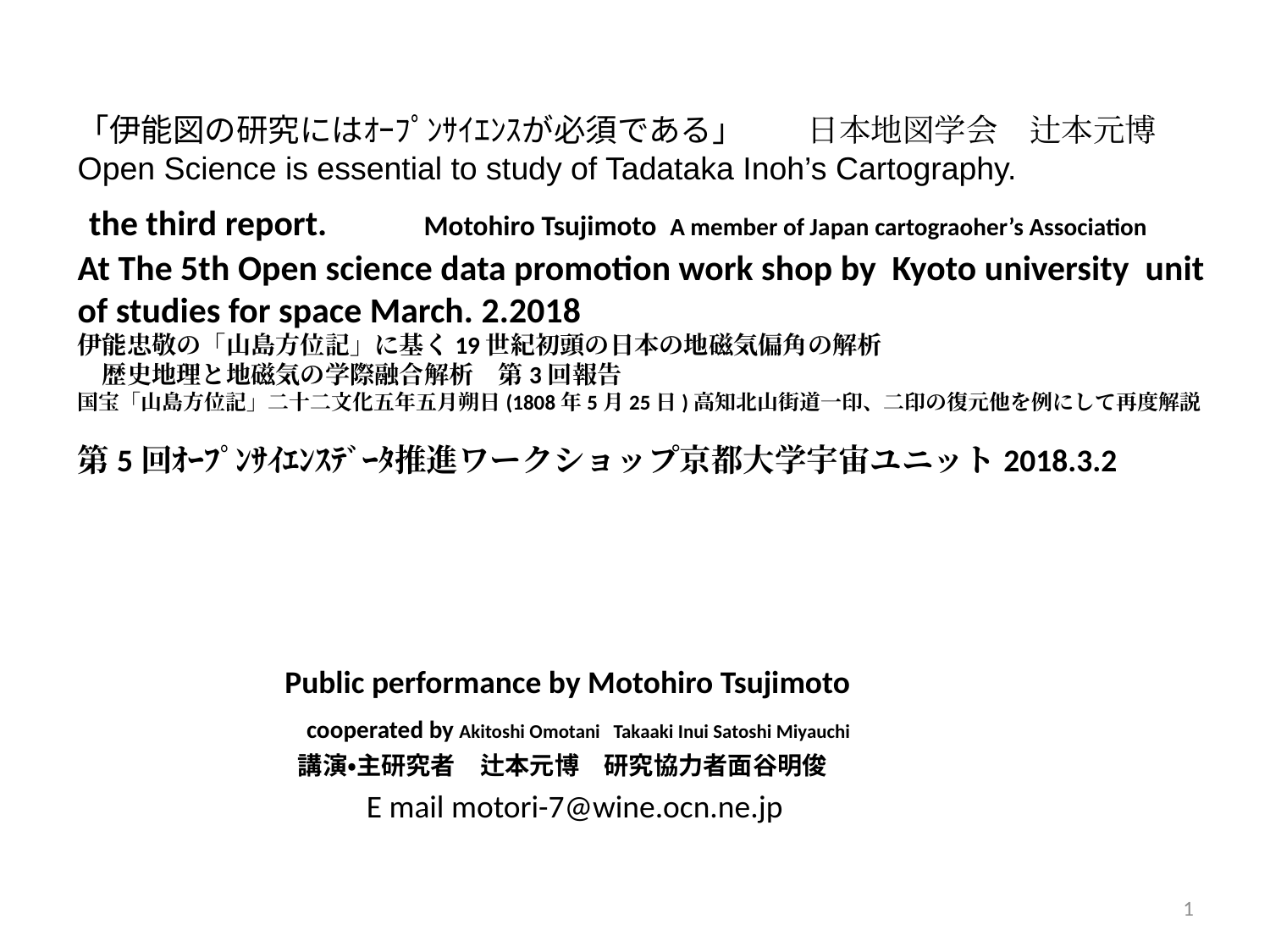

# 「伊能図の研究にはｵｰﾌﾟﾝｻｲｴﾝｽが必須である」　　日本地図学会　辻本元博 Open Science is essential to study of Tadataka Inoh’s Cartography. the third report.            Motohiro Tsujimoto  A member of Japan cartograoher’s Association At The 5th Open science data promotion work shop by  Kyoto university  unit of studies for space March. 2.2018 伊能忠敬の「山島方位記」に基く19世紀初頭の日本の地磁気偏角の解析 　歴史地理と地磁気の学際融合解析　第3回報告 国宝「山島方位記」二十二文化五年五月朔日(1808年5月25日)高知北山街道一印、二印の復元他を例にして再度解説　 第5回ｵｰﾌﾟﾝｻｲｴﾝｽﾃﾞｰﾀ推進ワークショップ京都大学宇宙ユニット2018.3.2
Public performance by Motohiro Tsujimoto
 cooperated by Akitoshi Omotani   Takaaki Inui Satoshi Miyauchi
講演・主研究者　辻本元博　研究協力者面谷明俊
E mail motori-7@wine.ocn.ne.jp
1